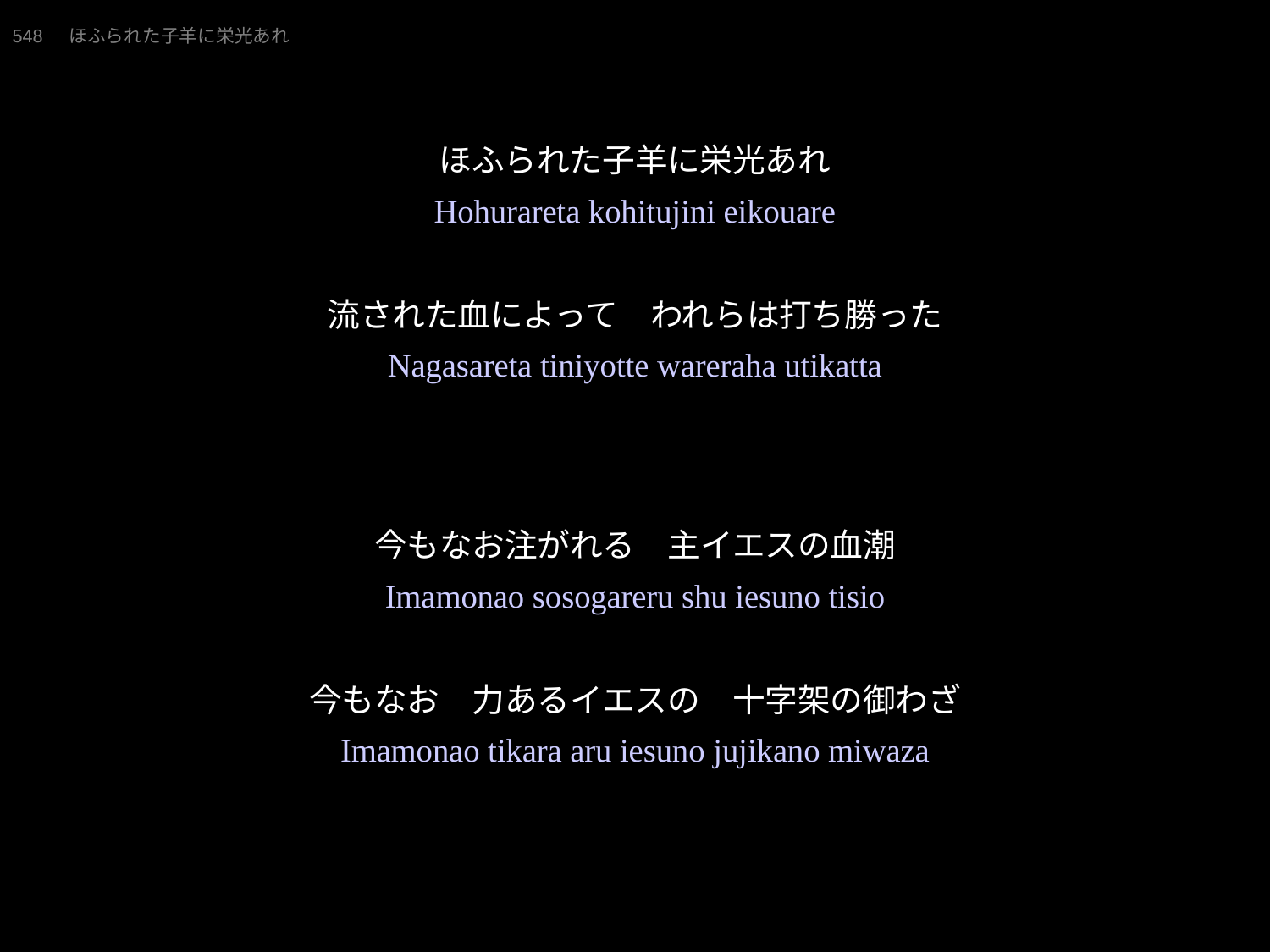

220320_Yoshiya.ppt
ほふられたこひつじにえいこうあれ
★W
548　ほふられた子羊に栄光あれ
★４
ほふられた子羊に栄光あれ

流された血によって　われらは打ち勝った

今もなお注がれる　主イエスの血潮

今もなお　力あるイエスの　十字架の御わざ
Hohurareta kohitujini eikouare

Nagasareta tiniyotte wareraha utikatta

Imamonao sosogareru shu iesuno tisio

Imamonao tikara aru iesuno jujikano miwaza